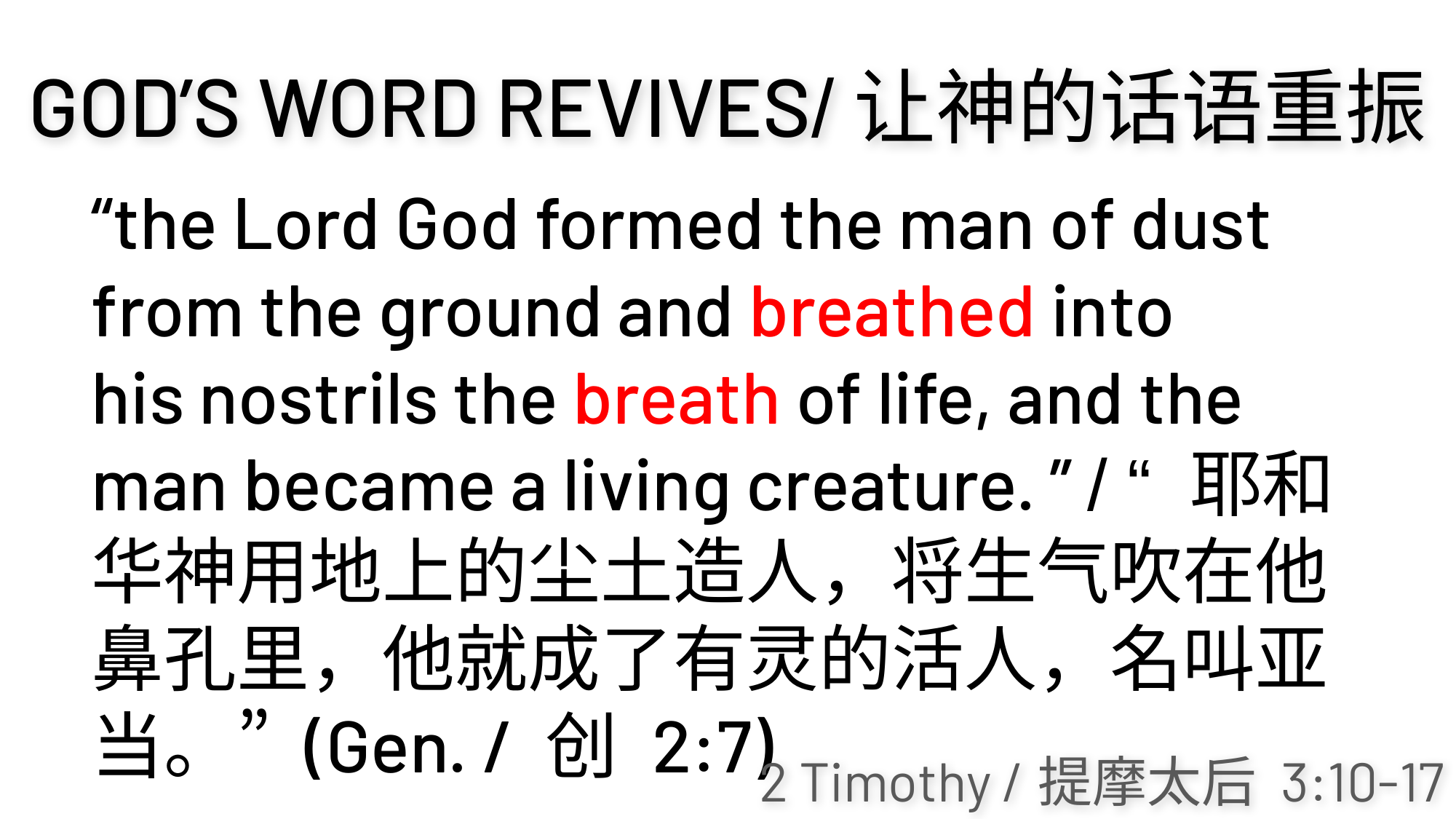

GOD’S WORD REVIVES/让神的话语重振
“the Lord God formed the man of dust from the ground and breathed into his nostrils the breath of life, and the man became a living creature. ” / “ 耶和华神用地上的尘土造人，将生气吹在他鼻孔里，他就成了有灵的活人，名叫亚当。” (Gen. / 创 2:7)

2 Timothy /提摩太后 3:10-17